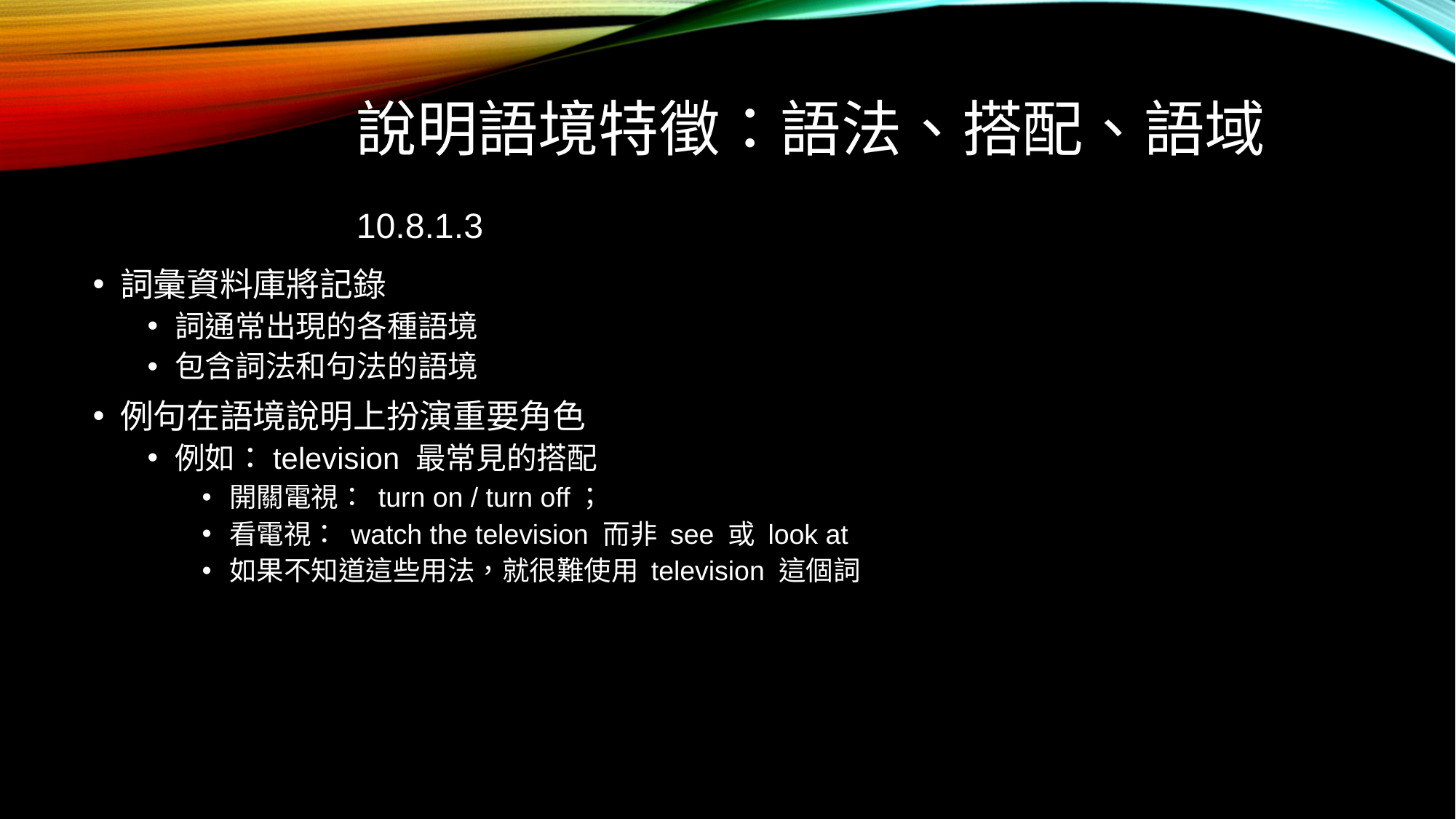

# 說明語境特徵：語法、搭配、語域10.8.1.3
詞彙資料庫將記錄
詞通常出現的各種語境
包含詞法和句法的語境
例句在語境說明上扮演重要角色
例如：television 最常見的搭配
開關電視： turn on / turn off；
看電視： watch the television 而非 see 或 look at
如果不知道這些用法，就很難使用 television 這個詞